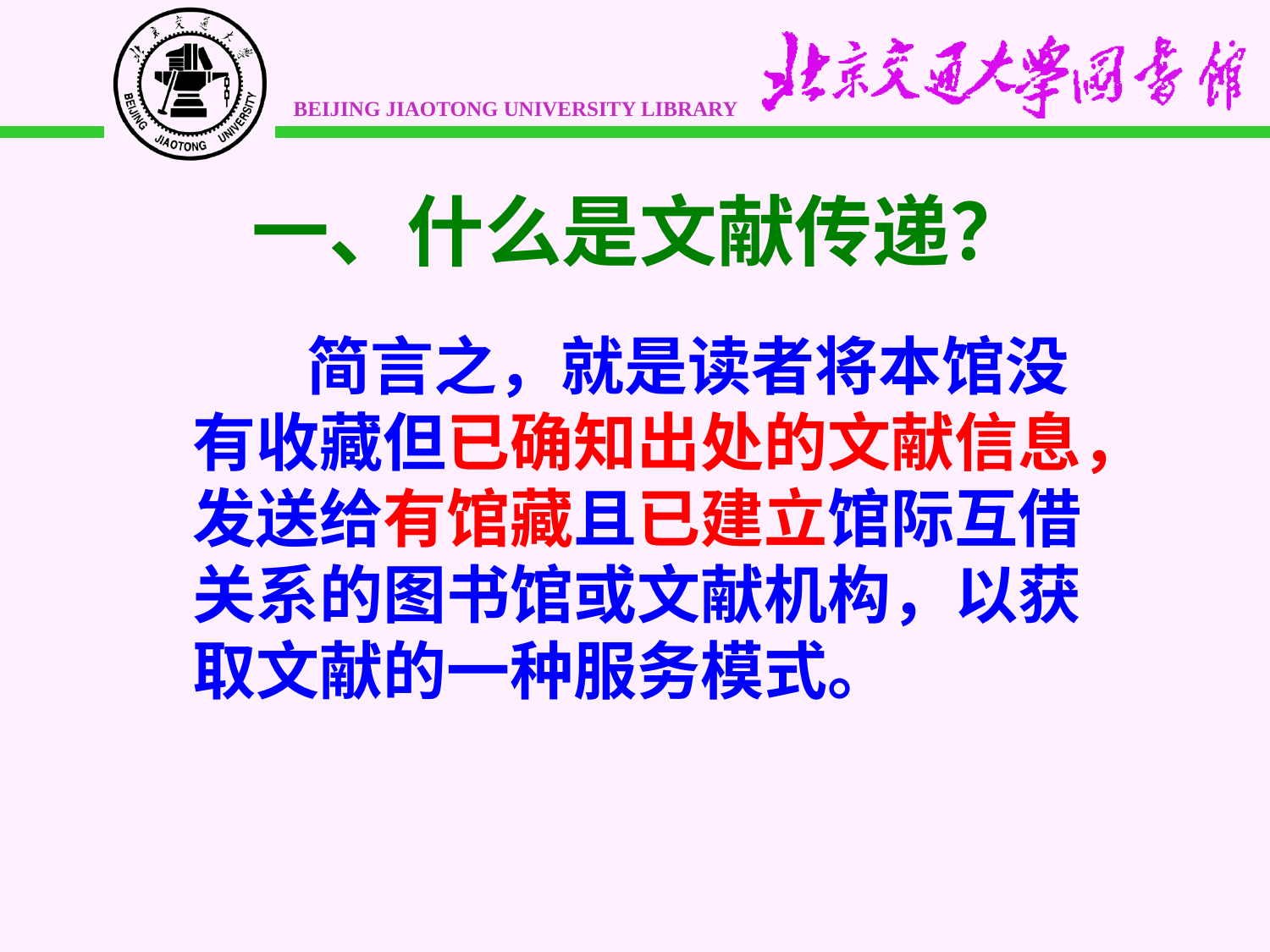

一、什么是文献传递？

           简言之，就是读者将本馆没有收藏但已确知出处的文献信息，发送给有馆藏且已建立馆际互借关系的图书馆或文献机构，以获取文献的一种服务模式。